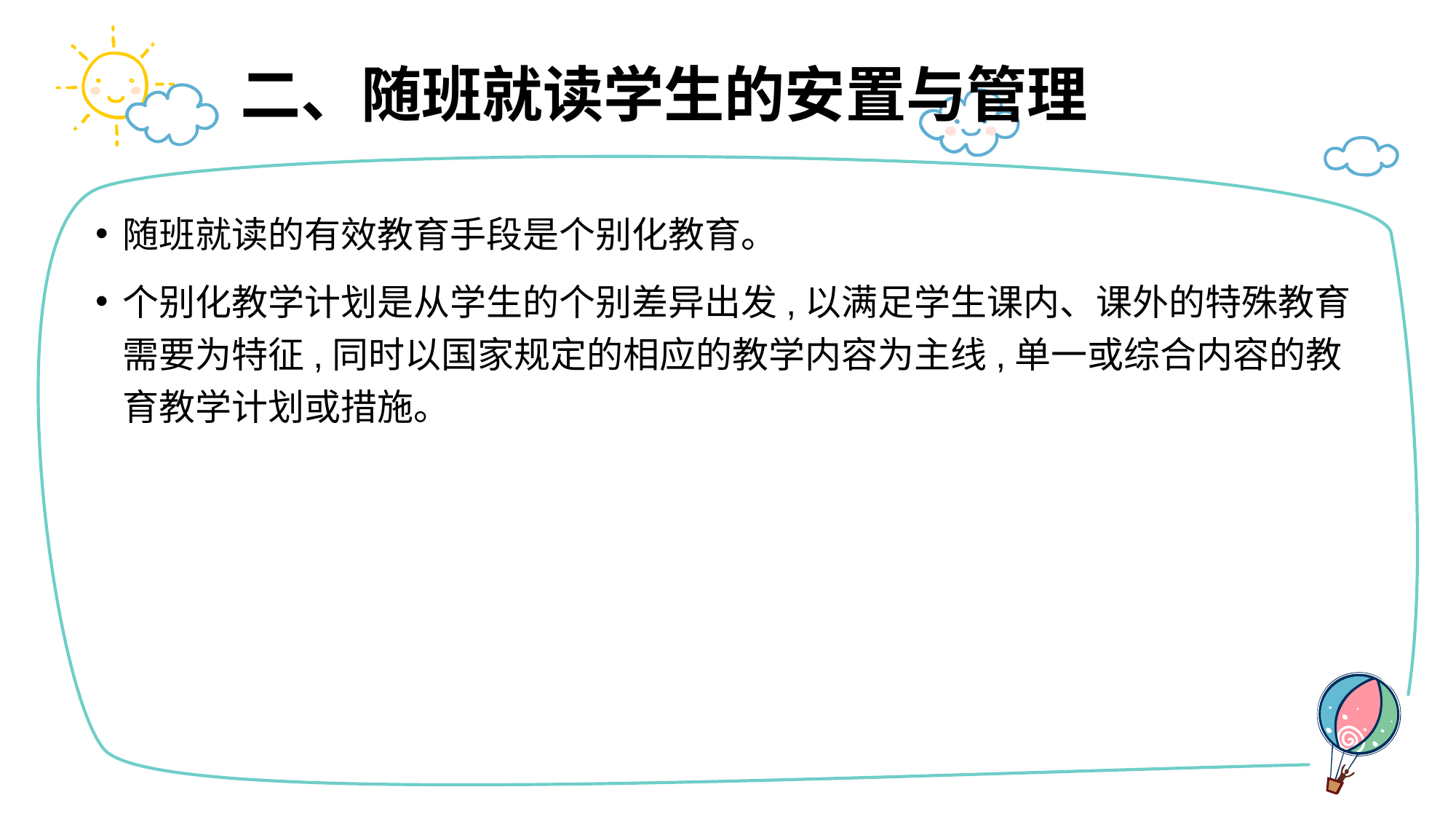

# 二、随班就读学生的安置与管理
随班就读的有效教育手段是个别化教育。
个别化教学计划是从学生的个别差异出发,以满足学生课内、课外的特殊教育需要为特征,同时以国家规定的相应的教学内容为主线,单一或综合内容的教育教学计划或措施。